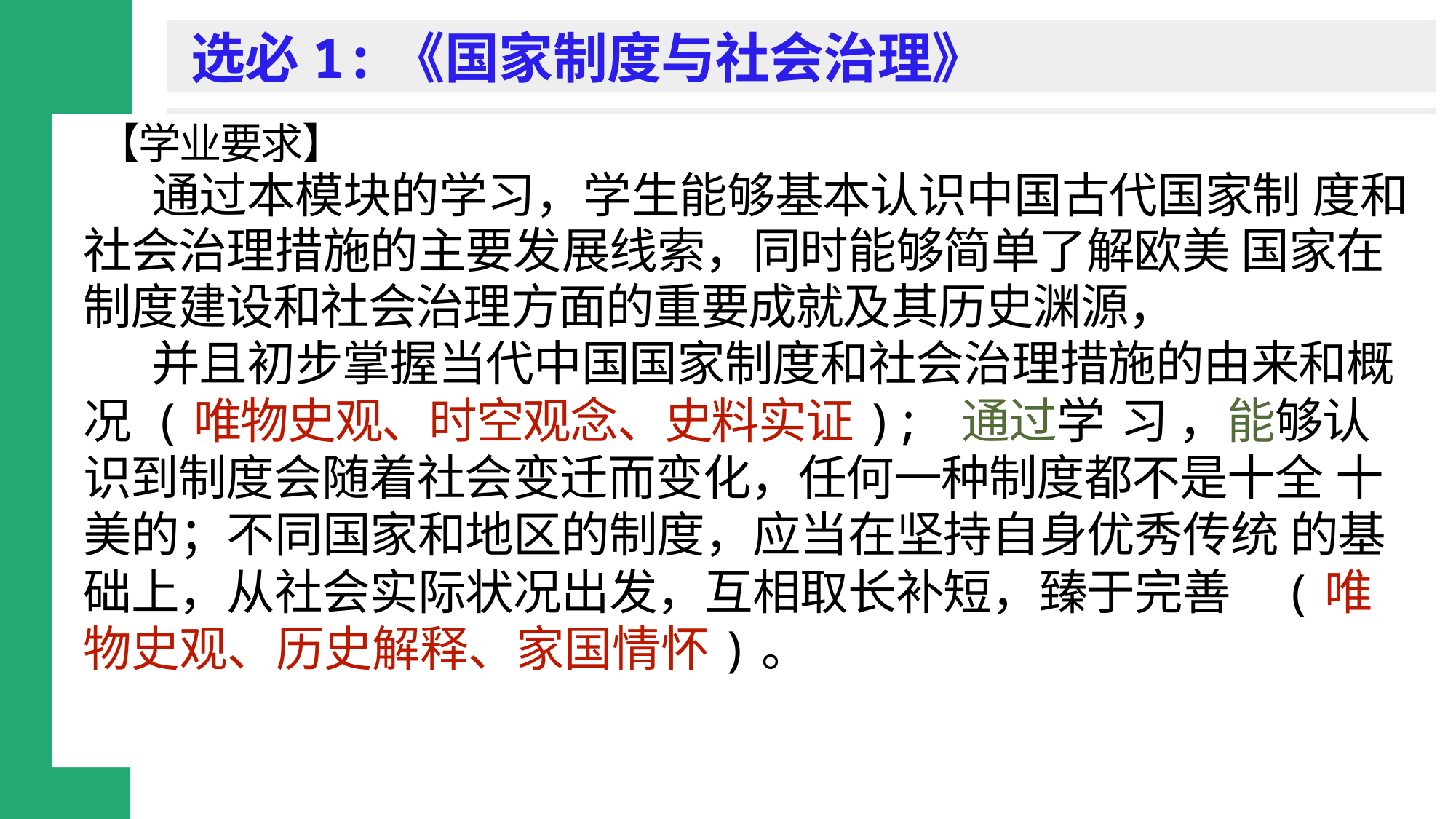

选必1:《国家制度与社会治理》

【学业要求】
通过本模块的学习，学生能够基本认识中国古代国家制 度和社会治理措施的主要发展线索，同时能够简单了解欧美 国家在制度建设和社会治理方面的重要成就及其历史渊源，
并且初步掌握当代中国国家制度和社会治理措施的由来和概 况 (唯物史观、时空观念、史料实证); 通过学 习 ，能够认 识到制度会随着社会变迁而变化，任何一种制度都不是十全 十美的；不同国家和地区的制度，应当在坚持自身优秀传统 的基础上，从社会实际状况出发，互相取长补短，臻于完善 	(唯物史观、历史解释、家国情怀)。